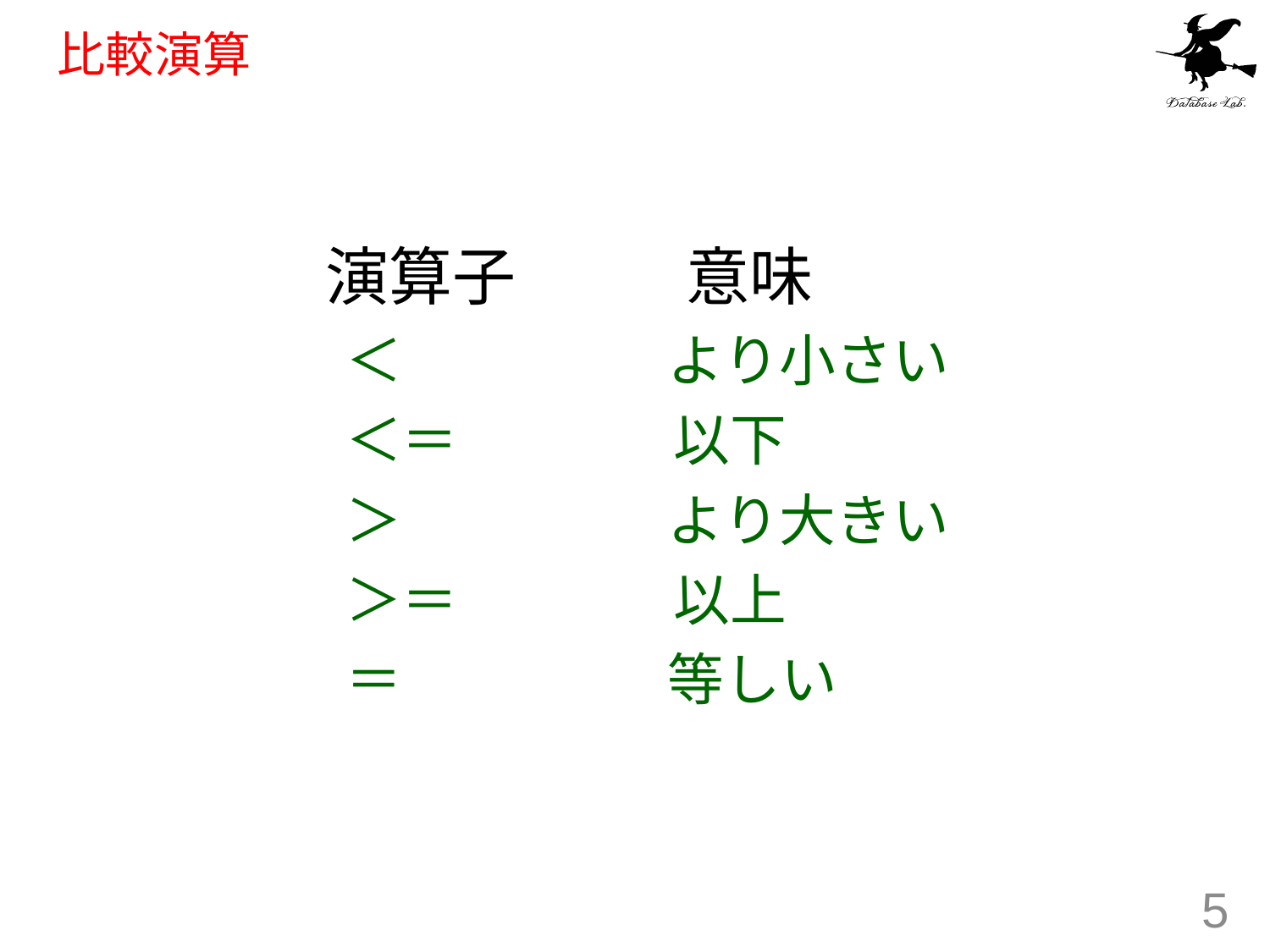

# 比較演算

  演算子            意味
＜                     より小さい
＜＝                 以下
＞                     より大きい
＞＝                 以上
＝                     等しい

5